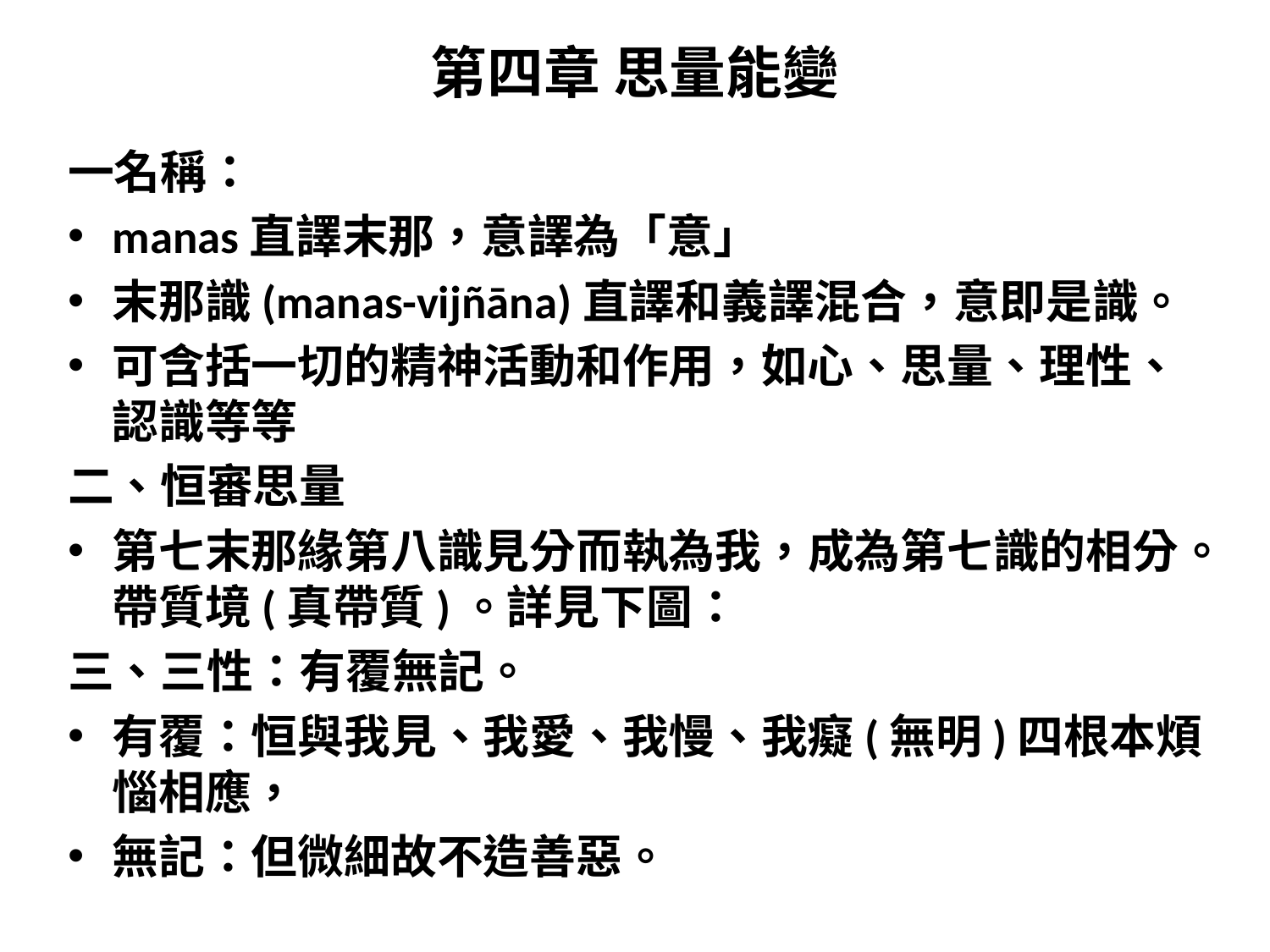

# 第四章 思量能變
一名稱：
manas直譯末那，意譯為「意」
末那識(manas-vijñāna)直譯和義譯混合，意即是識。
可含括一切的精神活動和作用，如心、思量、理性、認識等等
二、恒審思量
第七末那緣第八識見分而執為我，成為第七識的相分。帶質境(真帶質)。詳見下圖：
三、三性：有覆無記。
有覆：恒與我見、我愛、我慢、我癡(無明)四根本煩惱相應，
無記：但微細故不造善惡。